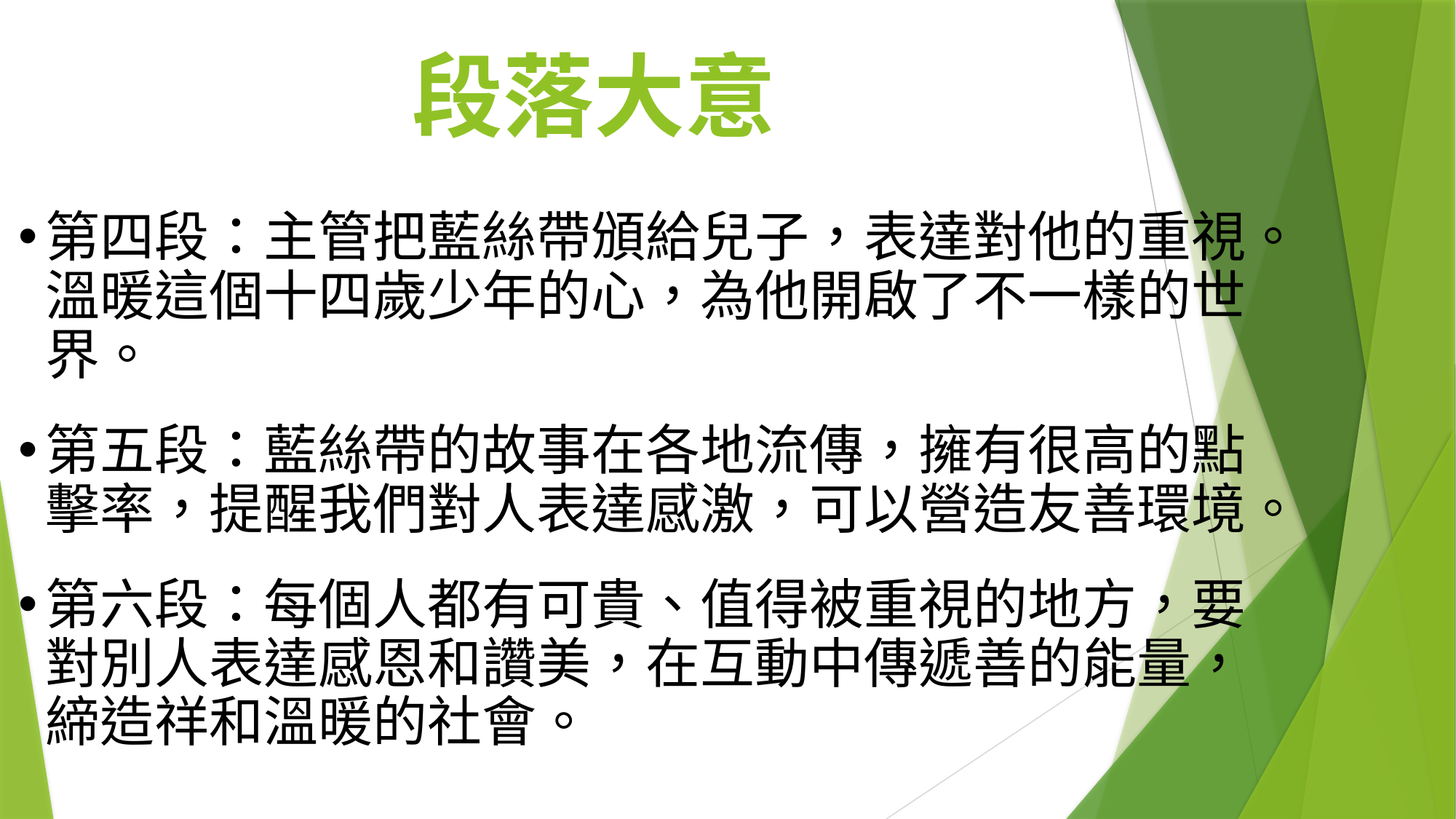

# 段落大意
第四段：主管把藍絲帶頒給兒子，表達對他的重視。溫暖這個十四歲少年的心，為他開啟了不一樣的世界。
第五段：藍絲帶的故事在各地流傳，擁有很高的點擊率，提醒我們對人表達感激，可以營造友善環境。
第六段：每個人都有可貴、值得被重視的地方，要對別人表達感恩和讚美，在互動中傳遞善的能量，締造祥和溫暖的社會。